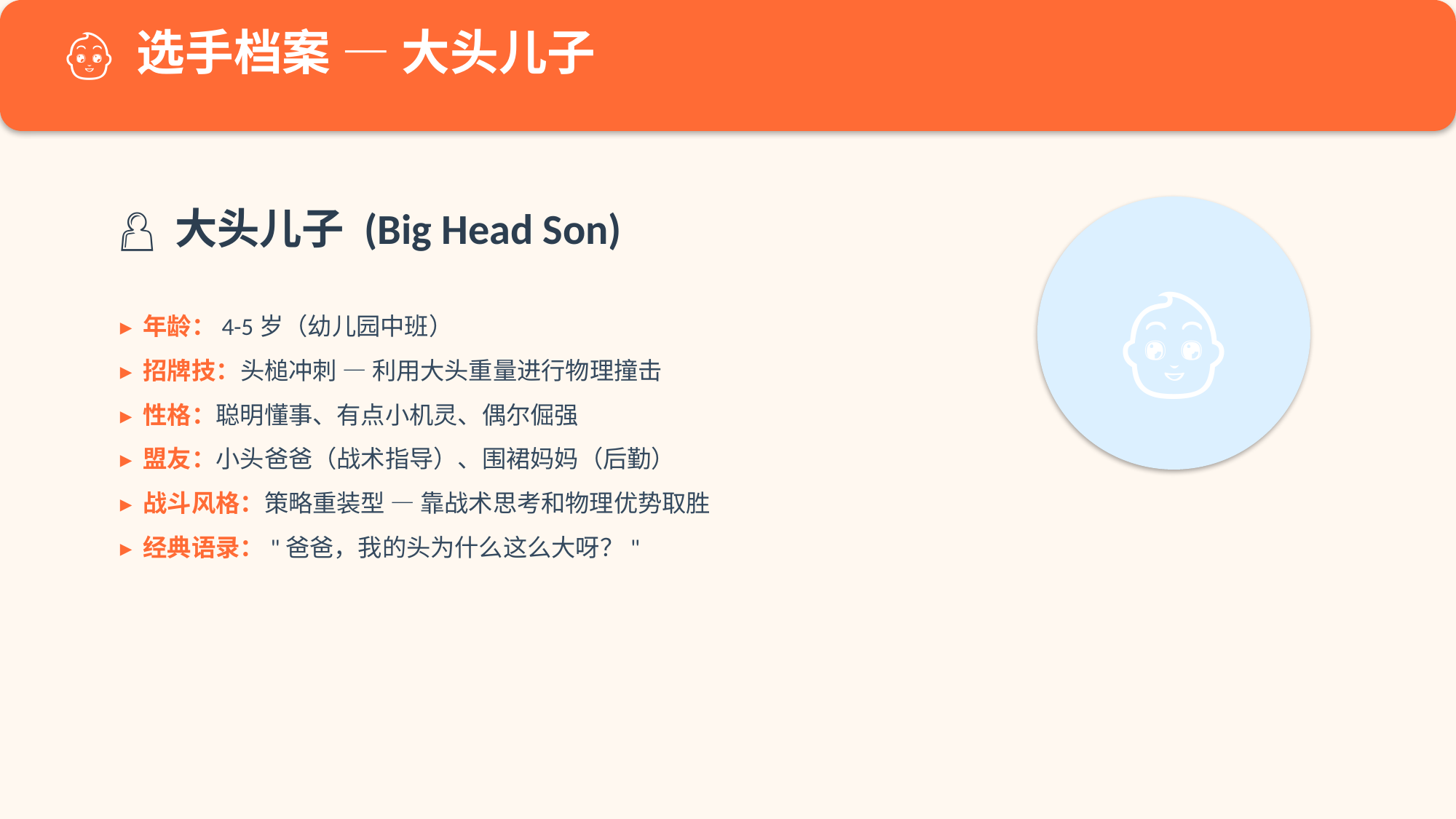

👶 选手档案 — 大头儿子
👤 大头儿子 (Big Head Son)
👶
▸ 年龄：4-5岁（幼儿园中班）
▸ 招牌技：头槌冲刺 — 利用大头重量进行物理撞击
▸ 性格：聪明懂事、有点小机灵、偶尔倔强
▸ 盟友：小头爸爸（战术指导）、围裙妈妈（后勤）
▸ 战斗风格：策略重装型 — 靠战术思考和物理优势取胜
▸ 经典语录："爸爸，我的头为什么这么大呀？"